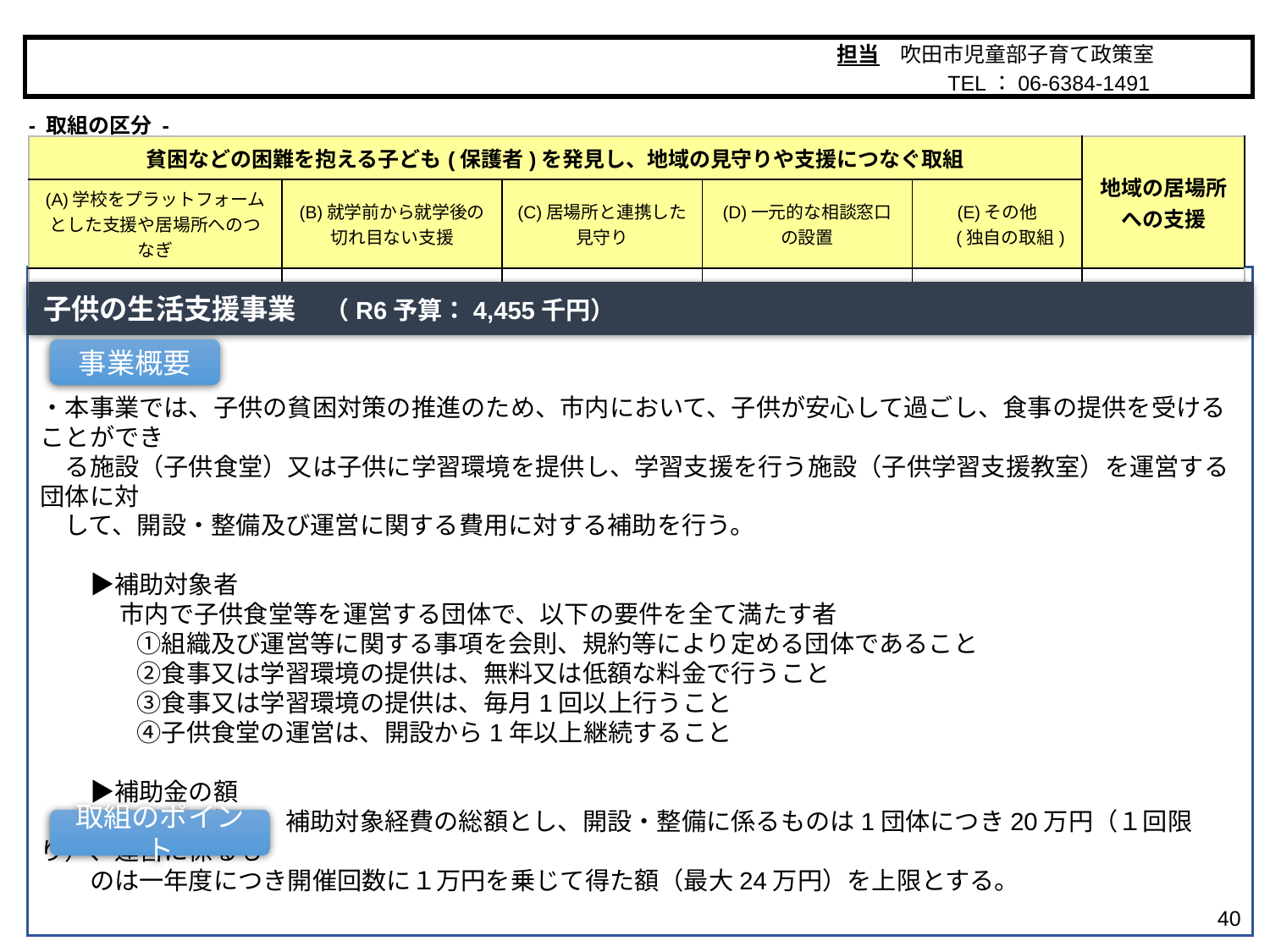

担当　吹田市児童部子育て政策室
　　　　　TEL：06-6384-1491

吹田市
- 取組の区分 -
| 貧困などの困難を抱える子ども(保護者)を発見し、地域の見守りや支援につなぐ取組 |  |  |  |  | 地域の居場所 への支援 |
| --- | --- | --- | --- | --- | --- |
| (A)学校をプラットフォームとした支援や居場所へのつなぎ | (B)就学前から就学後の 切れ目ない支援 | (C)居場所と連携した 見守り | (D)一元的な相談窓口 の設置 | (E)その他 　 (独自の取組) |  |
|  |  | ○ |  |  | ○ |

・本事業では、子供の貧困対策の推進のため、市内において、子供が安心して過ごし、食事の提供を受けることができ
　る施設（子供食堂）又は子供に学習環境を提供し、学習支援を行う施設（子供学習支援教室）を運営する団体に対
　して、開設・整備及び運営に関する費用に対する補助を行う。

　　▶補助対象者
　　　 市内で子供食堂等を運営する団体で、以下の要件を全て満たす者
   　　　①組織及び運営等に関する事項を会則、規約等により定める団体であること
   　　　②食事又は学習環境の提供は、無料又は低額な料金で行うこと
   　　　③食事又は学習環境の提供は、毎月1回以上行うこと
   　　　④子供食堂の運営は、開設から1年以上継続すること

　　▶補助金の額
   　　補助金の額は、補助対象経費の総額とし、開設・整備に係るものは1団体につき20万円（１回限り）、運営に係るも
　　のは一年度につき開催回数に１万円を乗じて得た額（最大24万円）を上限とする。

・補助金の交付を受ける団体と市、社会福祉協議会などが参加する会議を定期的に開催し、連携を図ることで、支援を
　必要とする児童を発見した際に適切な機関へ繋ぐ取組を進めている。

子供の生活支援事業　（R6予算：4,455千円）
事業概要
取組のポイント
40